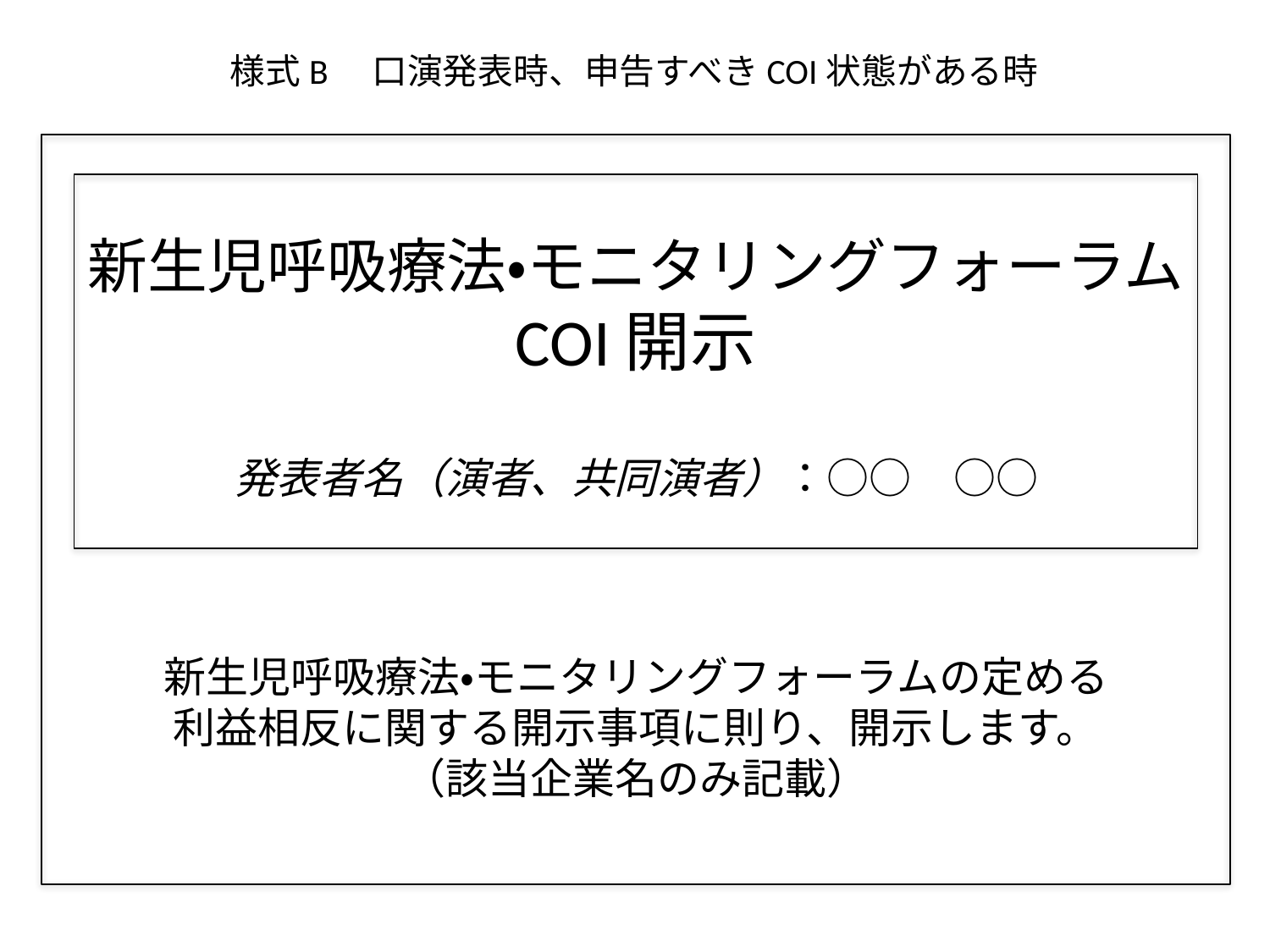

様式B　口演発表時、申告すべきCOI状態がある時

# 新生児呼吸療法・モニタリングフォーラム COI開示
発表者名（演者、共同演者）：○○　○○
新生児呼吸療法・モニタリングフォーラムの定める
利益相反に関する開示事項に則り、開示します。
（該当企業名のみ記載）